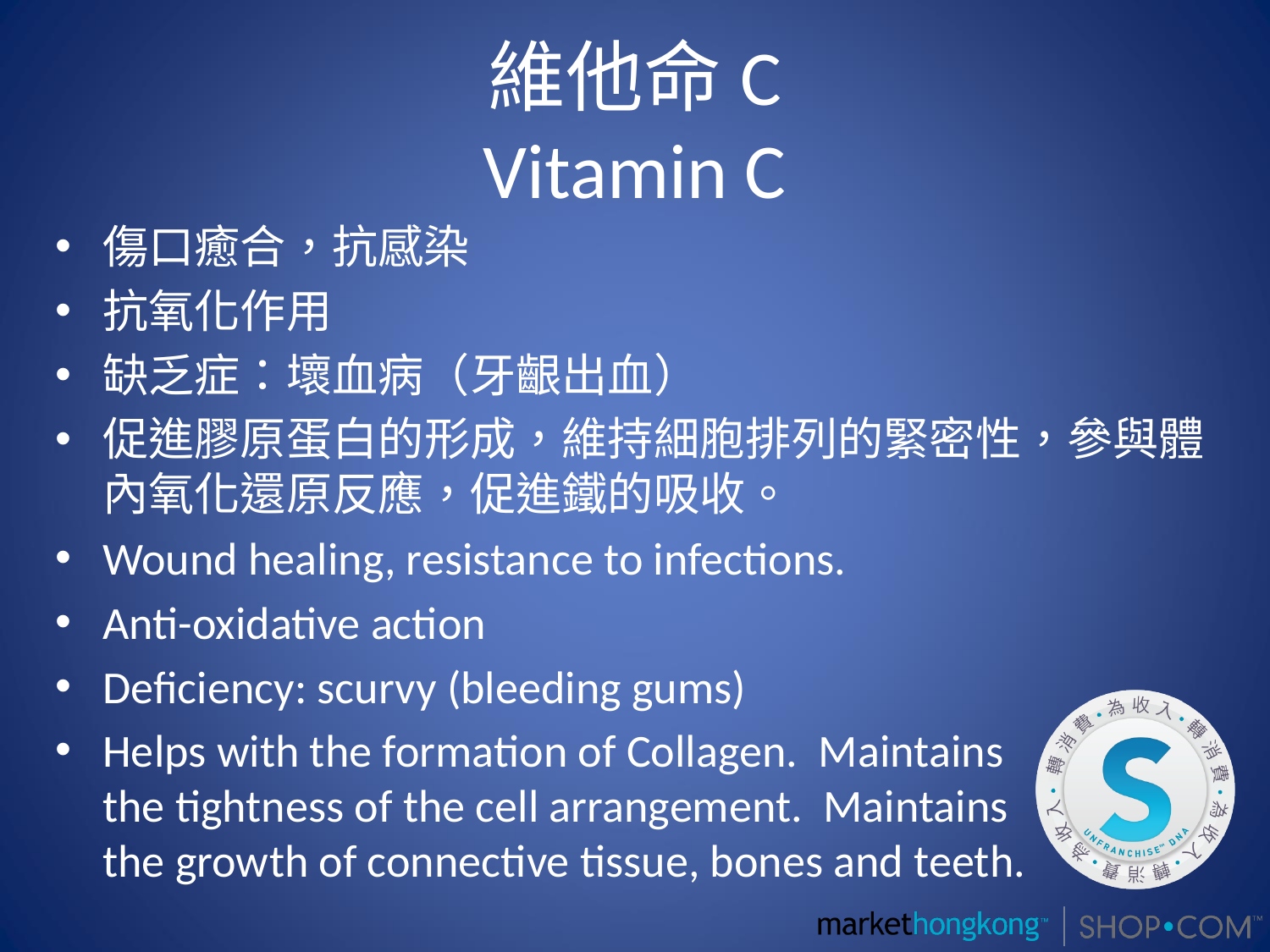

# 維他命C Vitamin C
傷口癒合，抗感染
抗氧化作用
缺乏症：壞血病（牙齦出血）
促進膠原蛋白的形成，維持細胞排列的緊密性，參與體內氧化還原反應，促進鐵的吸收。
Wound healing, resistance to infections.
Anti-oxidative action
Deficiency: scurvy (bleeding gums)
Helps with the formation of Collagen.  Maintains
the tightness of the cell arrangement.  Maintains
the growth of connective tissue, bones and teeth.